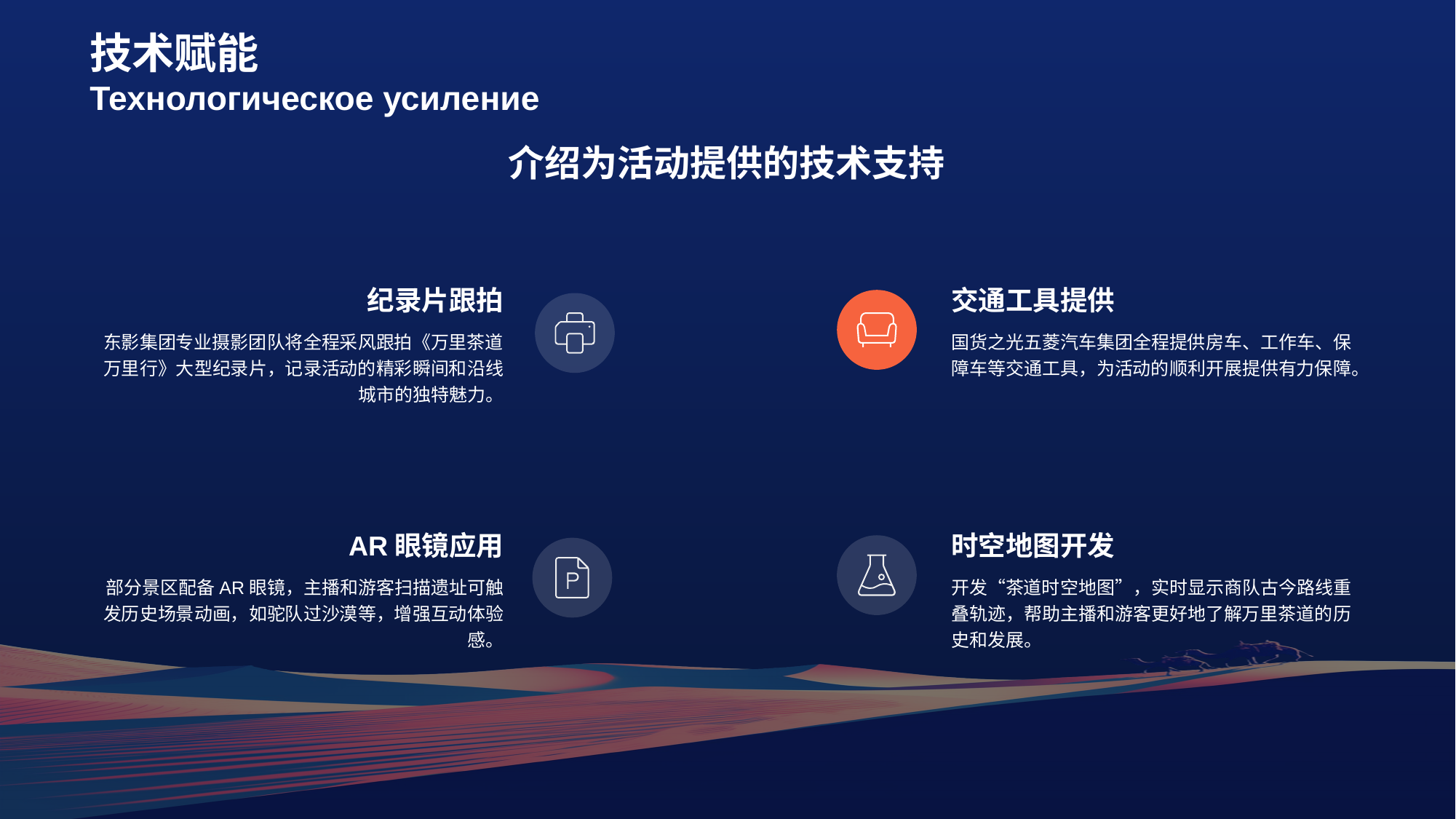

# 技术赋能 Технологическое усиление
介绍为活动提供的技术支持
纪录片跟拍

东影集团专业摄影团队将全程采风跟拍《万里茶道万里行》大型纪录片，记录活动的精彩瞬间和沿线城市的独特魅力。
交通工具提供

国货之光五菱汽车集团全程提供房车、工作车、保障车等交通工具，为活动的顺利开展提供有力保障。
AR眼镜应用

部分景区配备AR眼镜，主播和游客扫描遗址可触发历史场景动画，如驼队过沙漠等，增强互动体验感。
时空地图开发

开发“茶道时空地图”，实时显示商队古今路线重叠轨迹，帮助主播和游客更好地了解万里茶道的历史和发展。